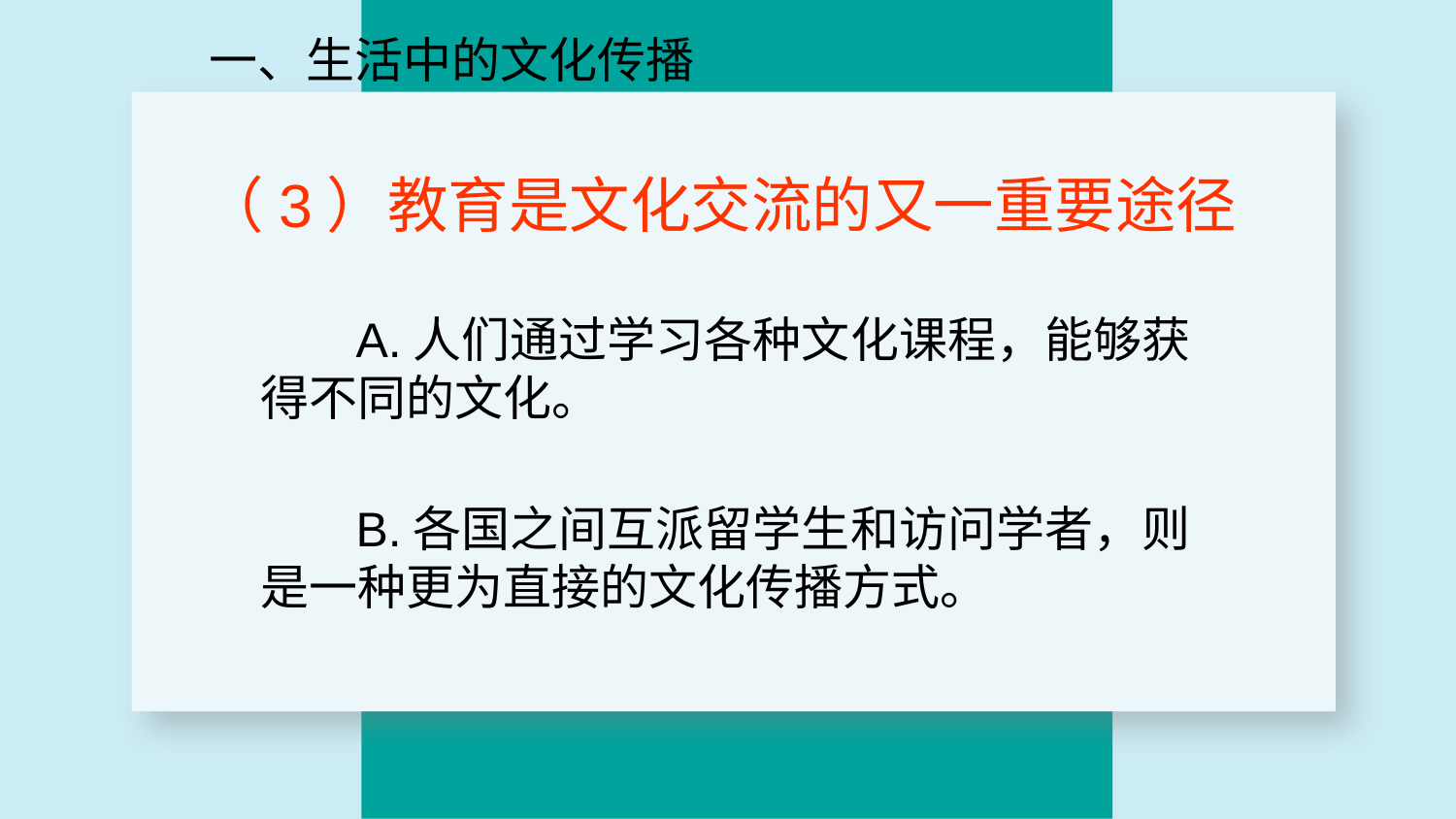

一、生活中的文化传播

（3）教育是文化交流的又一重要途径
       A.人们通过学习各种文化课程，能够获得不同的文化。
       B.各国之间互派留学生和访问学者，则是一种更为直接的文化传播方式。